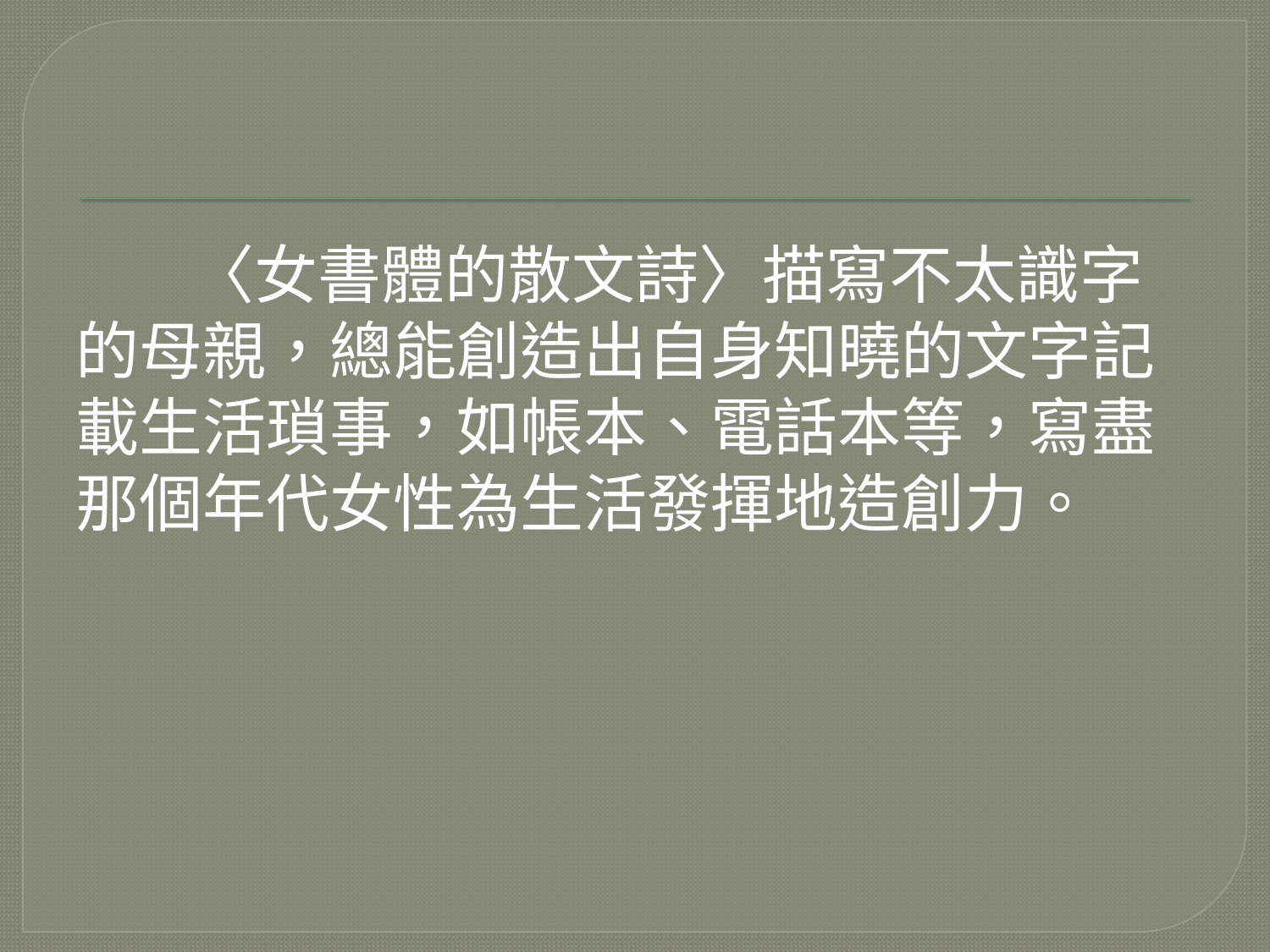

#
       〈女書體的散文詩〉描寫不太識字的母親，總能創造出自身知曉的文字記載生活瑣事，如帳本、電話本等，寫盡那個年代女性為生活發揮地造創力。